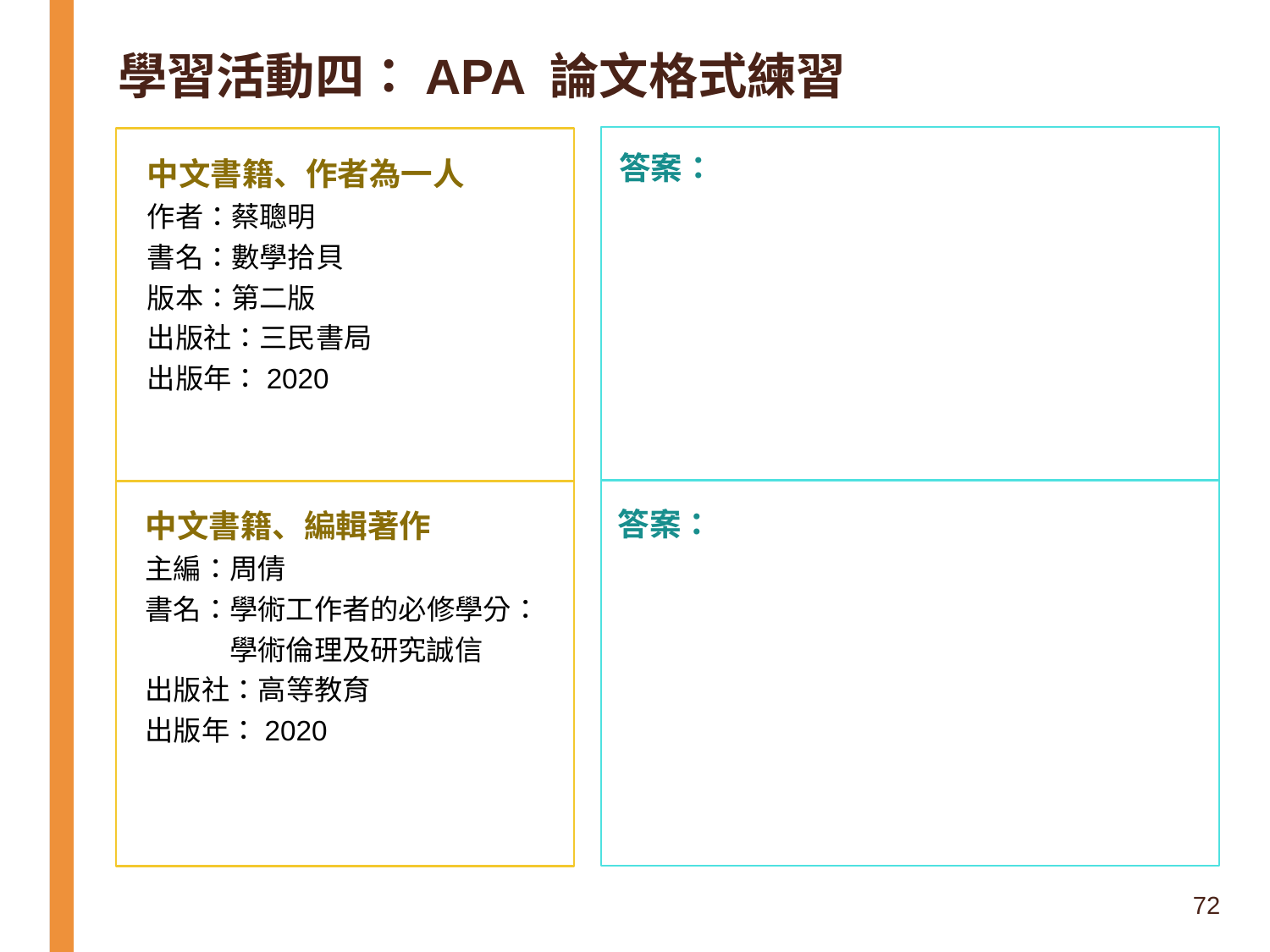

學習活動四：APA 論文格式練習

中文書籍、作者為一人
作者：蔡聰明
書名：數學拾貝
版本：第二版
出版社：三民書局
出版年：2020

答案：
中文書籍、編輯著作
主編：周倩
書名：學術工作者的必修學分：學術倫理及研究誠信
出版社：高等教育
出版年：2020

答案：

72